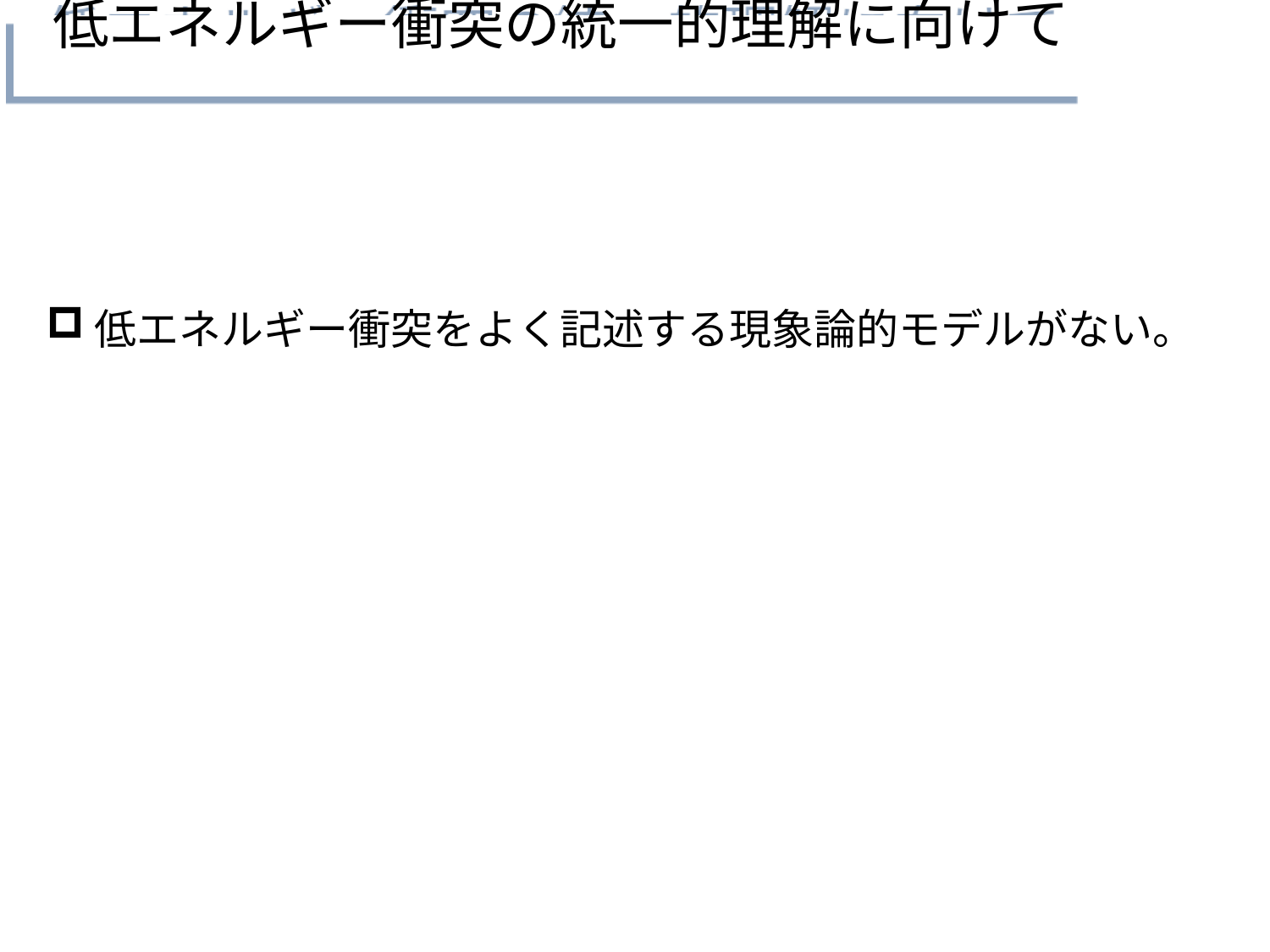

# 低エネルギー衝突の統一的理解に向けて
低エネルギー衝突をよく記述する現象論的モデルがない。